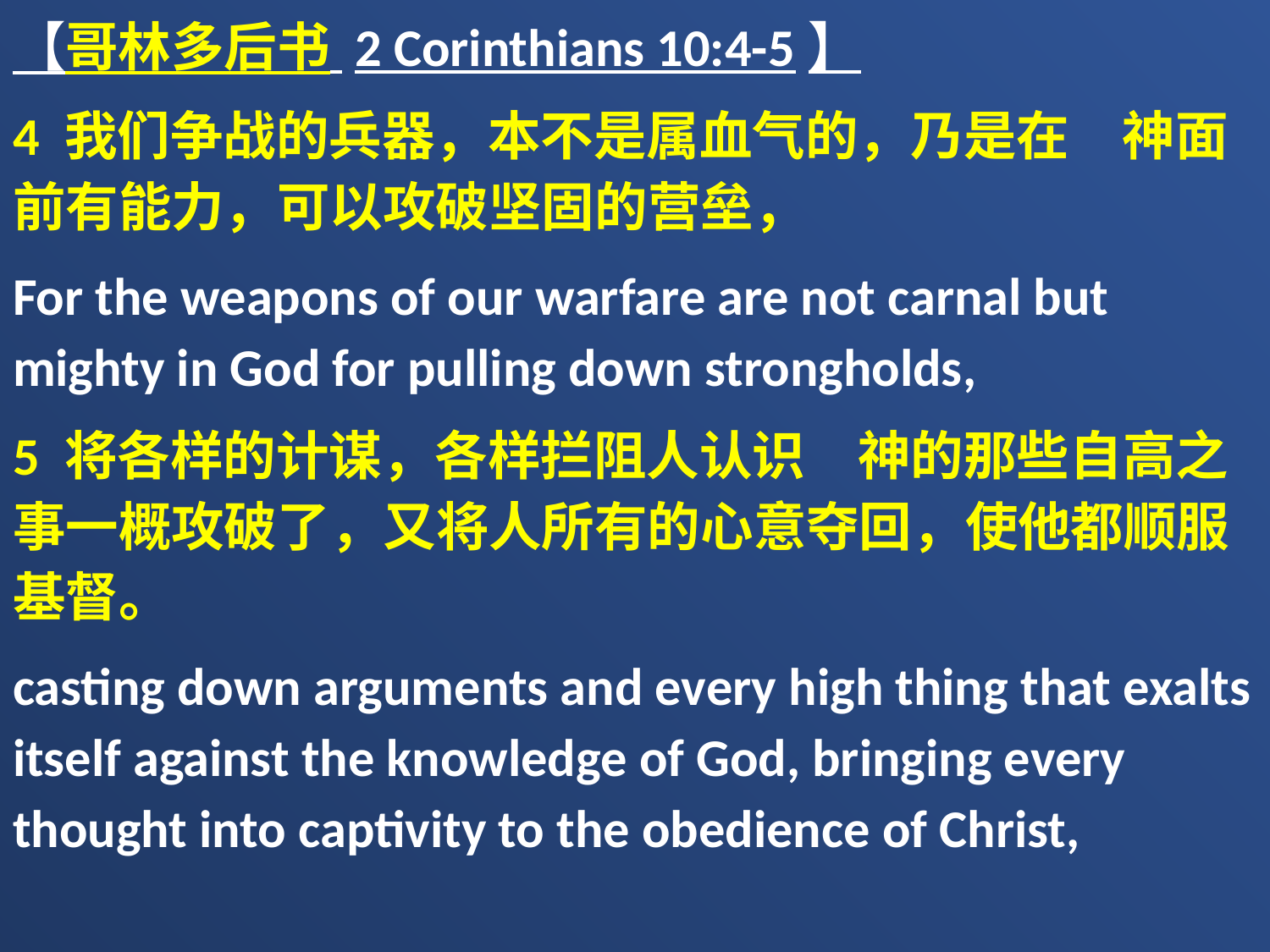

【哥林多后书 2 Corinthians 10:4-5】
4 我们争战的兵器，本不是属血气的，乃是在　神面前有能力，可以攻破坚固的营垒，
For the weapons of our warfare are not carnal but mighty in God for pulling down strongholds,
5 将各样的计谋，各样拦阻人认识　神的那些自高之事一概攻破了，又将人所有的心意夺回，使他都顺服基督。
casting down arguments and every high thing that exalts itself against the knowledge of God, bringing every thought into captivity to the obedience of Christ,